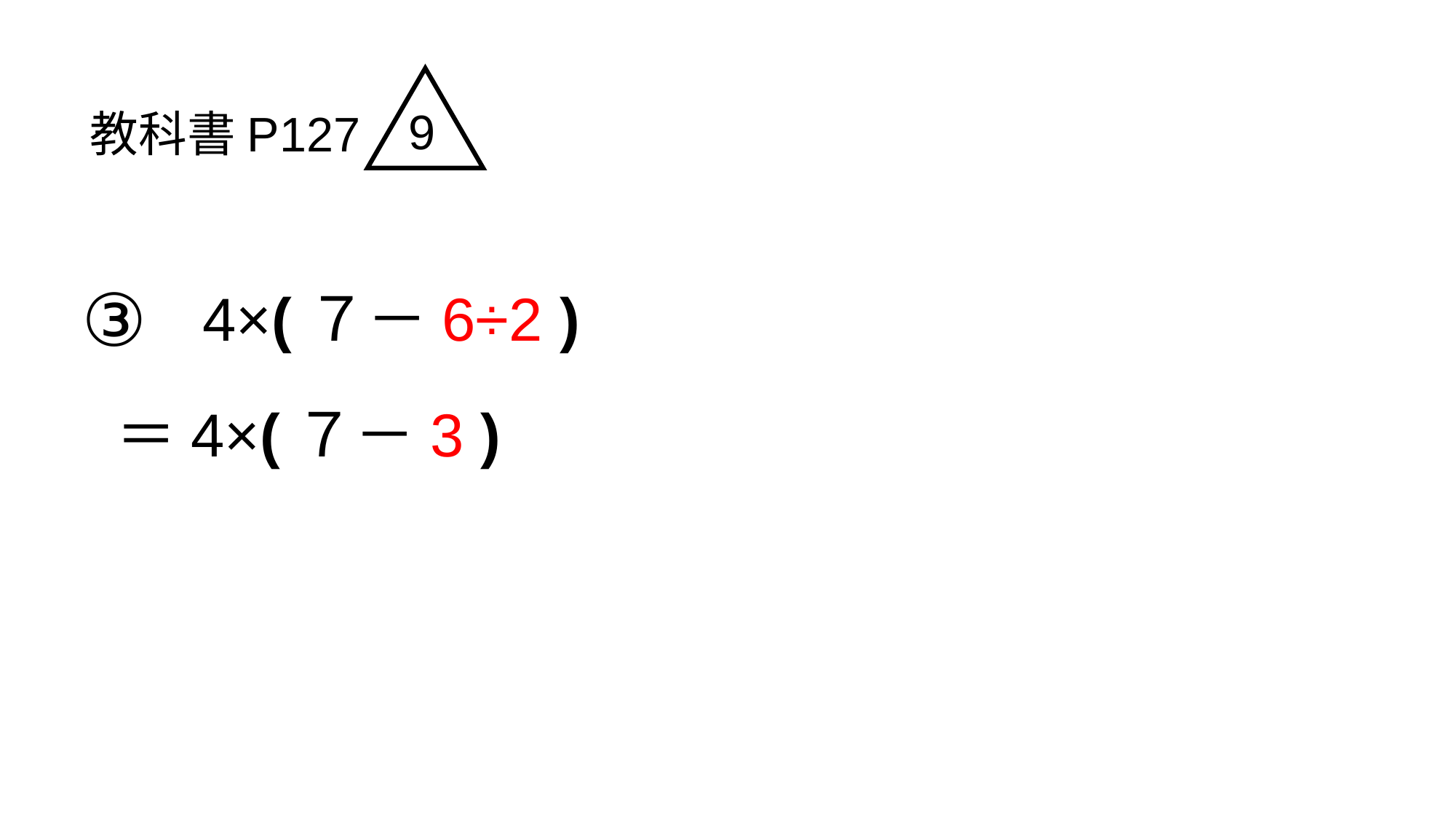

9
教科書P127
③
4×(７－6÷2 )
＝4×(７－3 )